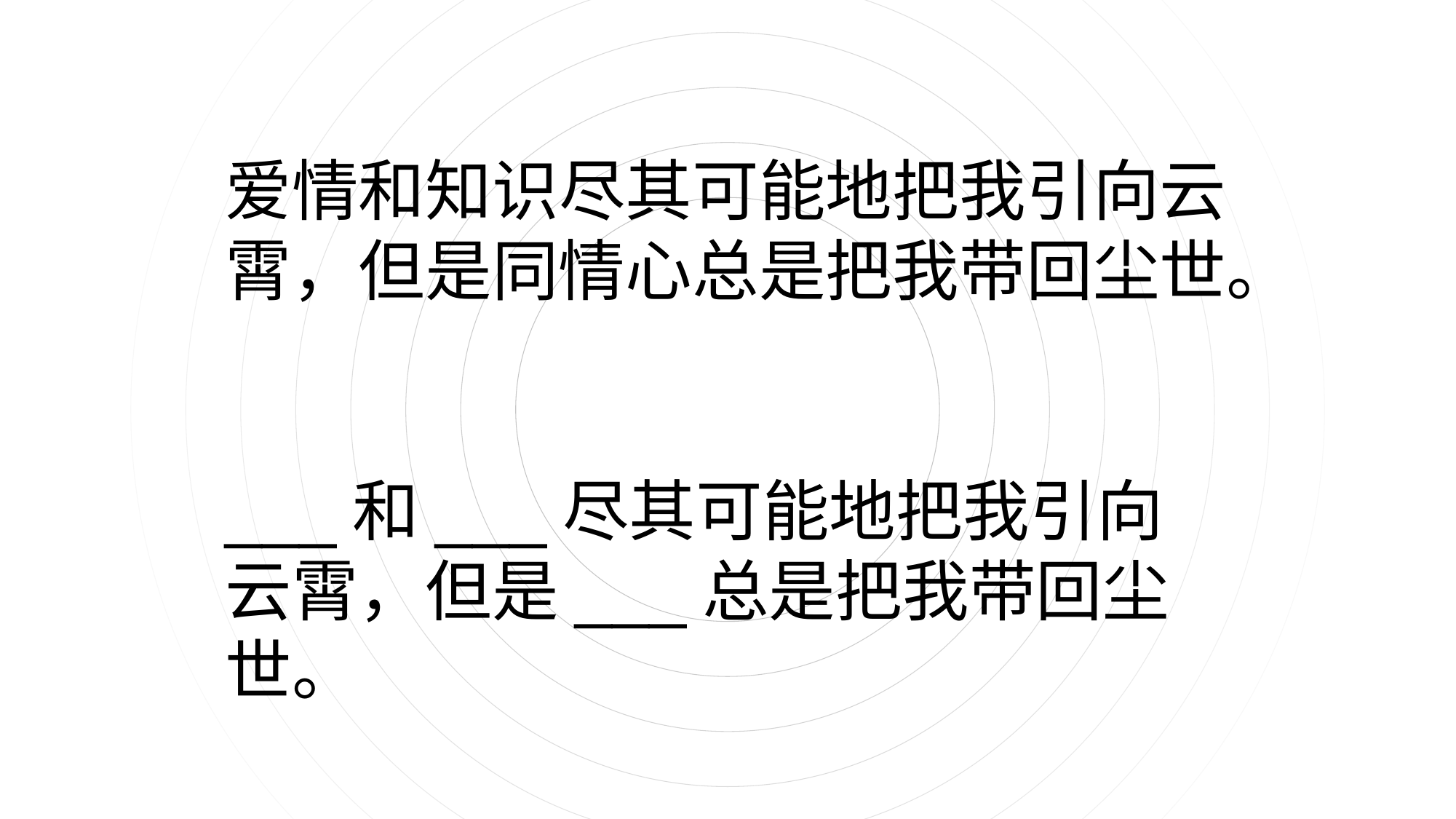

爱情和知识尽其可能地把我引向云霄，但是同情心总是把我带回尘世。
___和___尽其可能地把我引向云霄，但是___总是把我带回尘世。